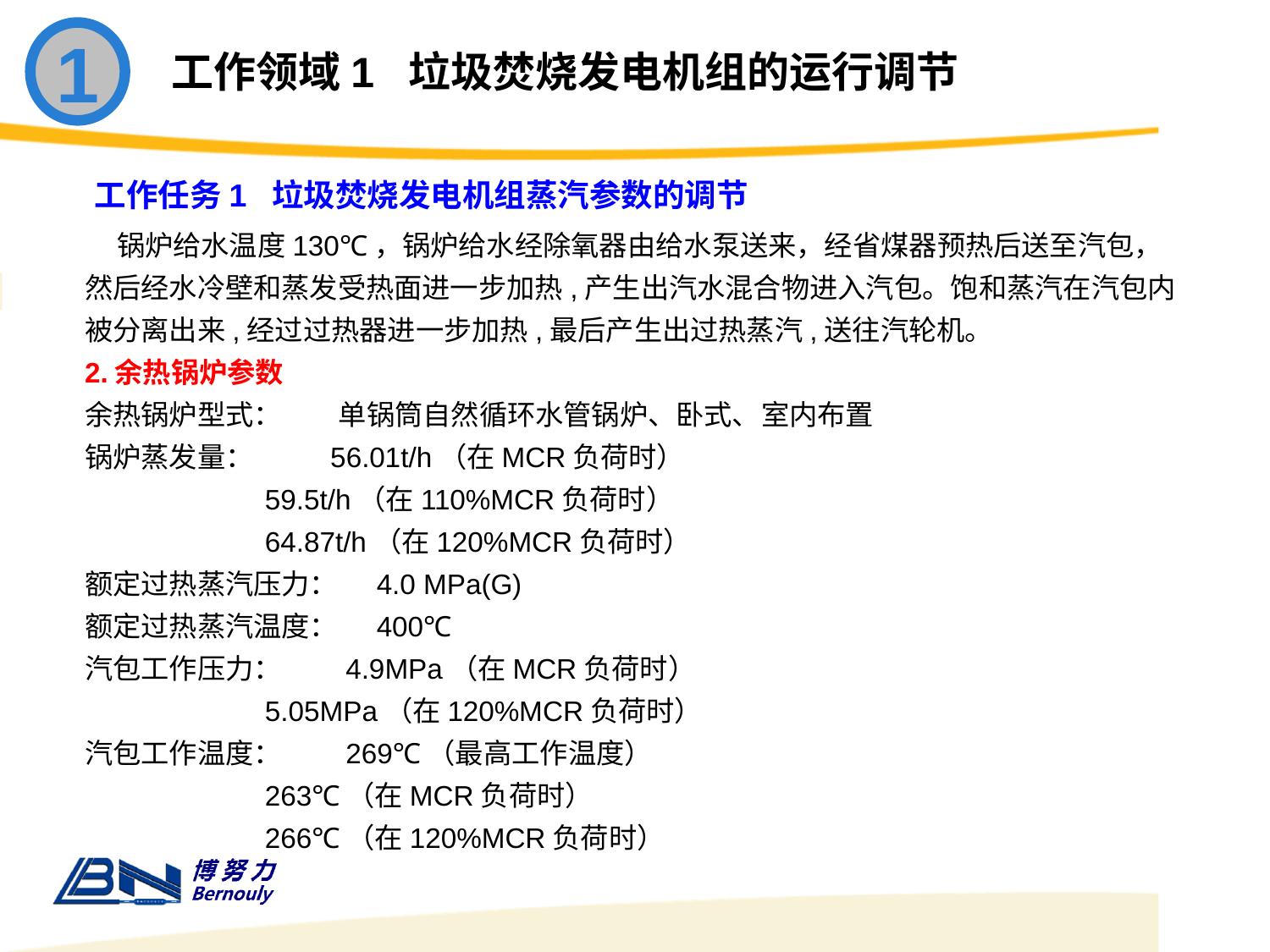

1
工作领域1  垃圾焚烧发电机组的运行调节
工作任务1  垃圾焚烧发电机组蒸汽参数的调节
    锅炉给水温度130℃，锅炉给水经除氧器由给水泵送来，经省煤器预热后送至汽包，然后经水冷壁和蒸发受热面进一步加热,产生出汽水混合物进入汽包。饱和蒸汽在汽包内被分离出来,经过过热器进一步加热,最后产生出过热蒸汽,送往汽轮机。
2.余热锅炉参数
余热锅炉型式：         单锅筒自然循环水管锅炉、卧式、室内布置
锅炉蒸发量：           56.01t/h（在MCR负荷时）
                       59.5t/h（在110%MCR负荷时）
                       64.87t/h（在120%MCR负荷时）
额定过热蒸汽压力：     4.0 MPa(G)
额定过热蒸汽温度：     400℃
汽包工作压力：         4.9MPa（在MCR负荷时）
                       5.05MPa（在120%MCR负荷时）
汽包工作温度：         269℃（最高工作温度）
                       263℃（在MCR负荷时）
                       266℃（在120%MCR负荷时）